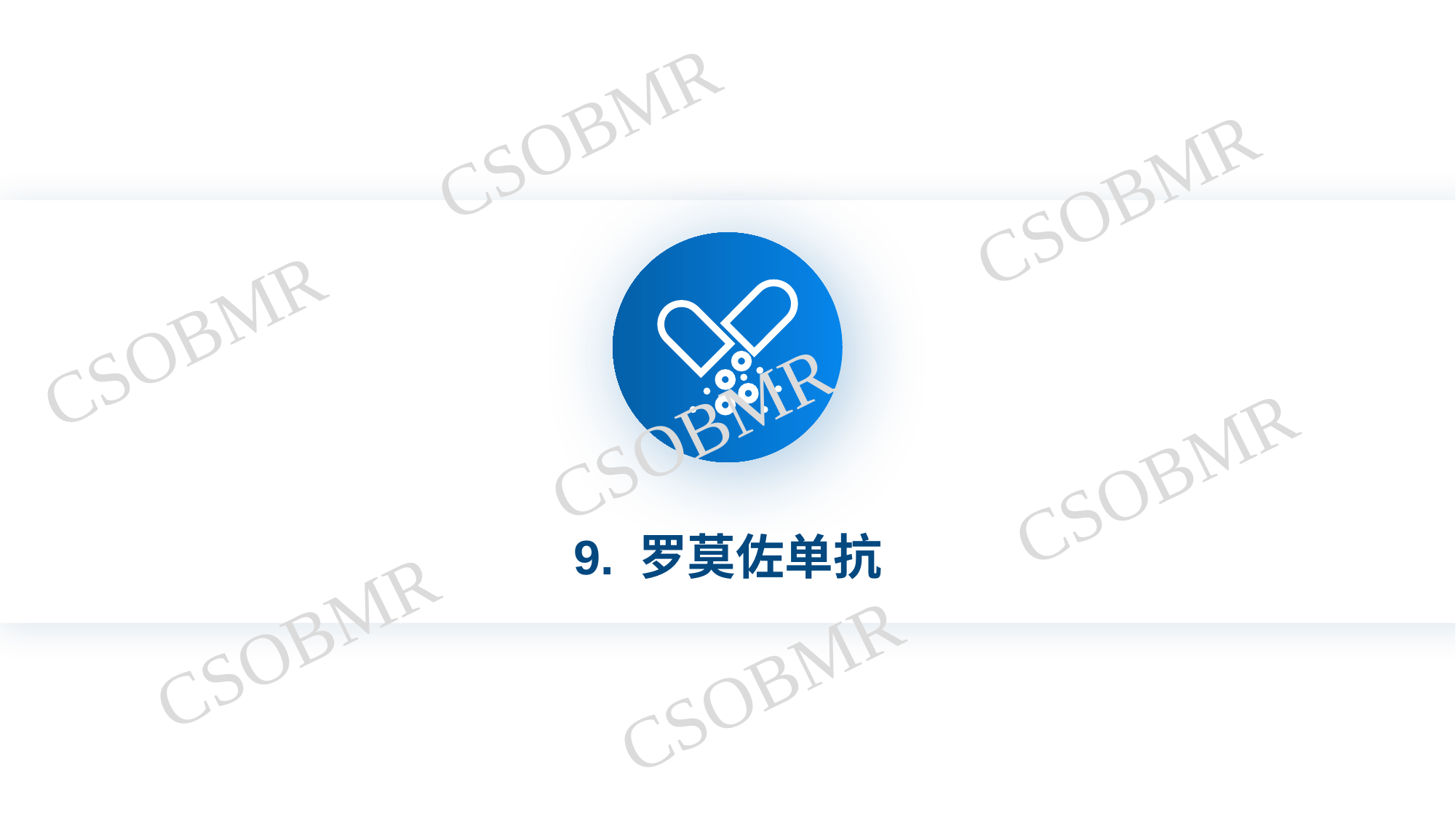

CSOBMR
CSOBMR

CSOBMR
CSOBMR
CSOBMR
9. 罗莫佐单抗
CSOBMR
CSOBMR